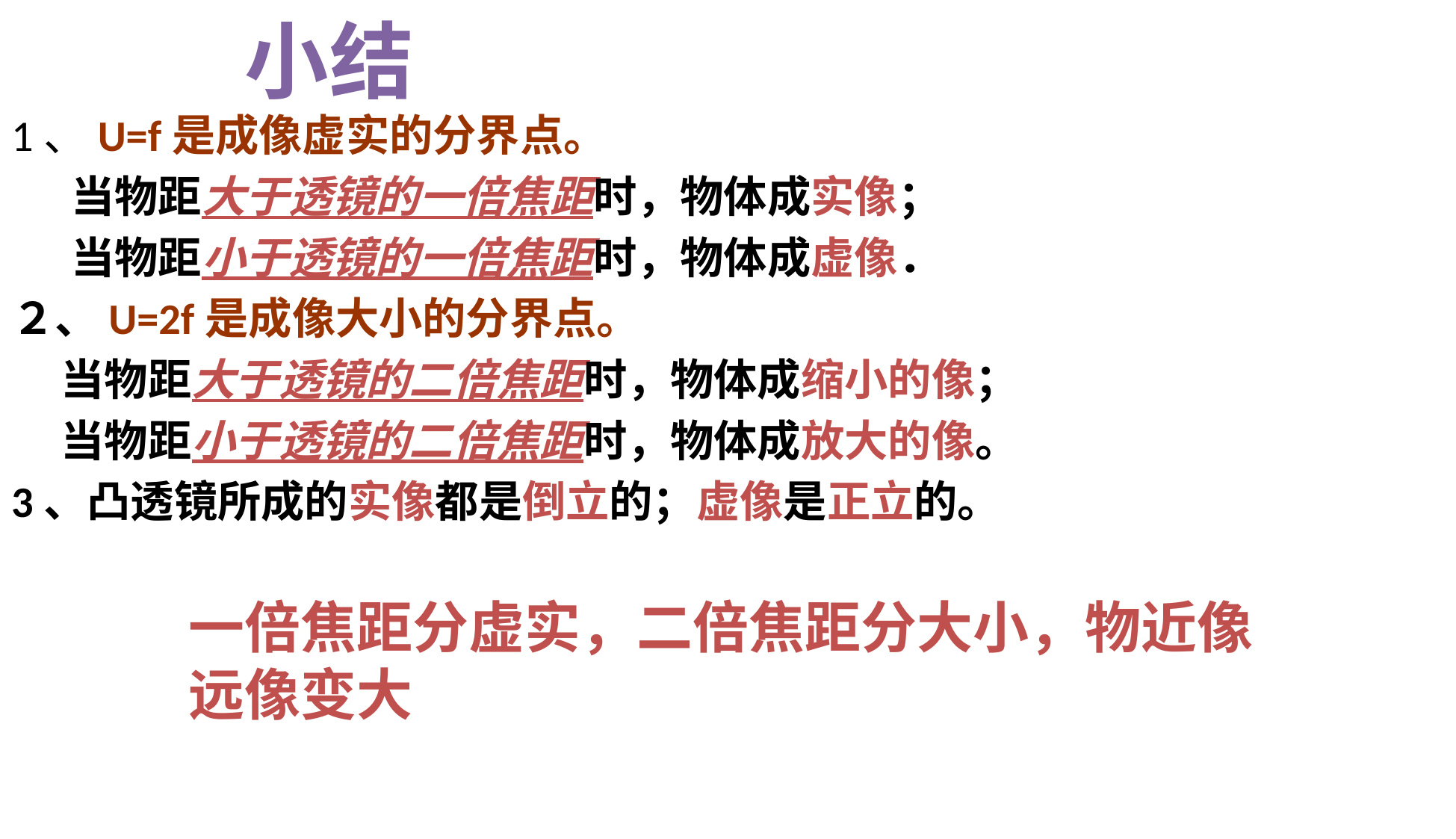

小结
1、U=f是成像虚实的分界点。
     当物距大于透镜的一倍焦距时，物体成实像；
     当物距小于透镜的一倍焦距时，物体成虚像．
２、U=2f是成像大小的分界点。
    当物距大于透镜的二倍焦距时，物体成缩小的像；
    当物距小于透镜的二倍焦距时，物体成放大的像。
3、凸透镜所成的实像都是倒立的；虚像是正立的。
一倍焦距分虚实，二倍焦距分大小，物近像远像变大